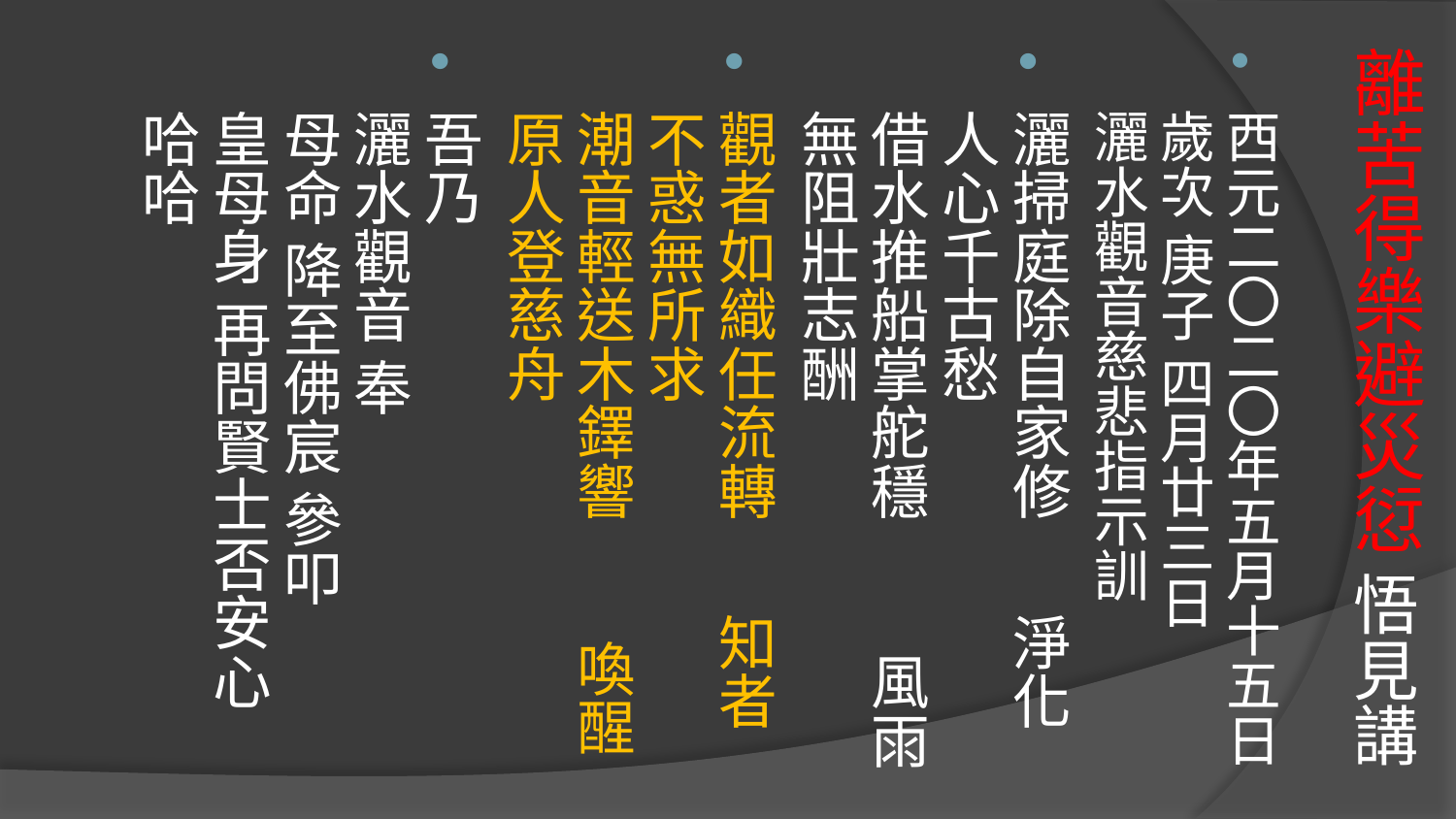

# 離苦得樂避災愆 悟見講
西元二〇二〇年五月十五日
歲次 庚子 四月廿三日
灑水觀音慈悲指示訓
灑掃庭除自家修       淨化人心千古愁
借水推船掌舵穩          風雨無阻壯志酬
觀者如織任流轉       知者不惑無所求
潮音輕送木鐸響         喚醒原人登慈舟
吾乃
灑水觀音 奉
母命 降至佛宸 參叩
皇母身 再問賢士否安心
哈哈